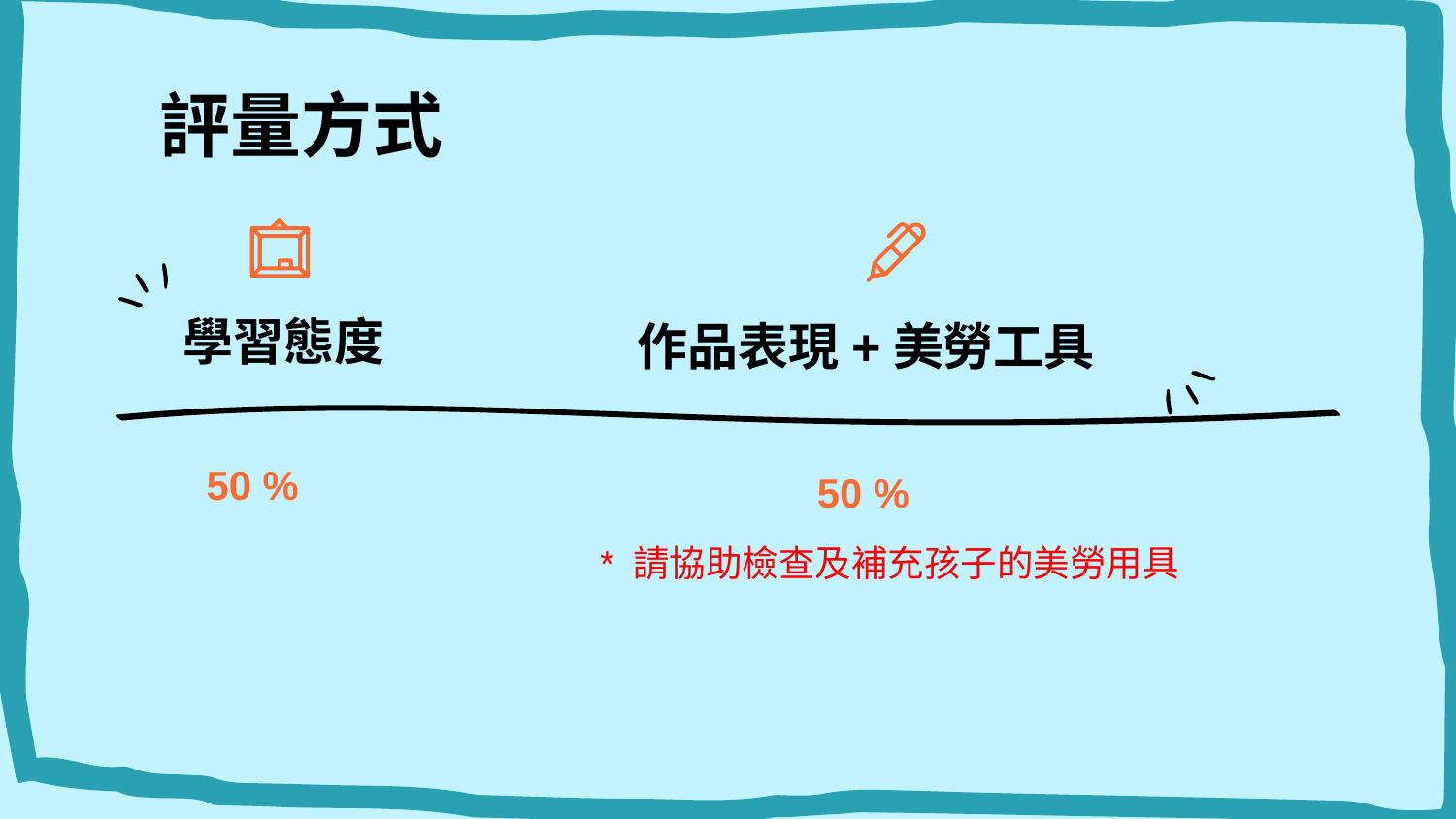

評量方式
#

學習態度
作品表現+美勞工具

50 %
50 %
* 請協助檢查及補充孩子的美勞用具